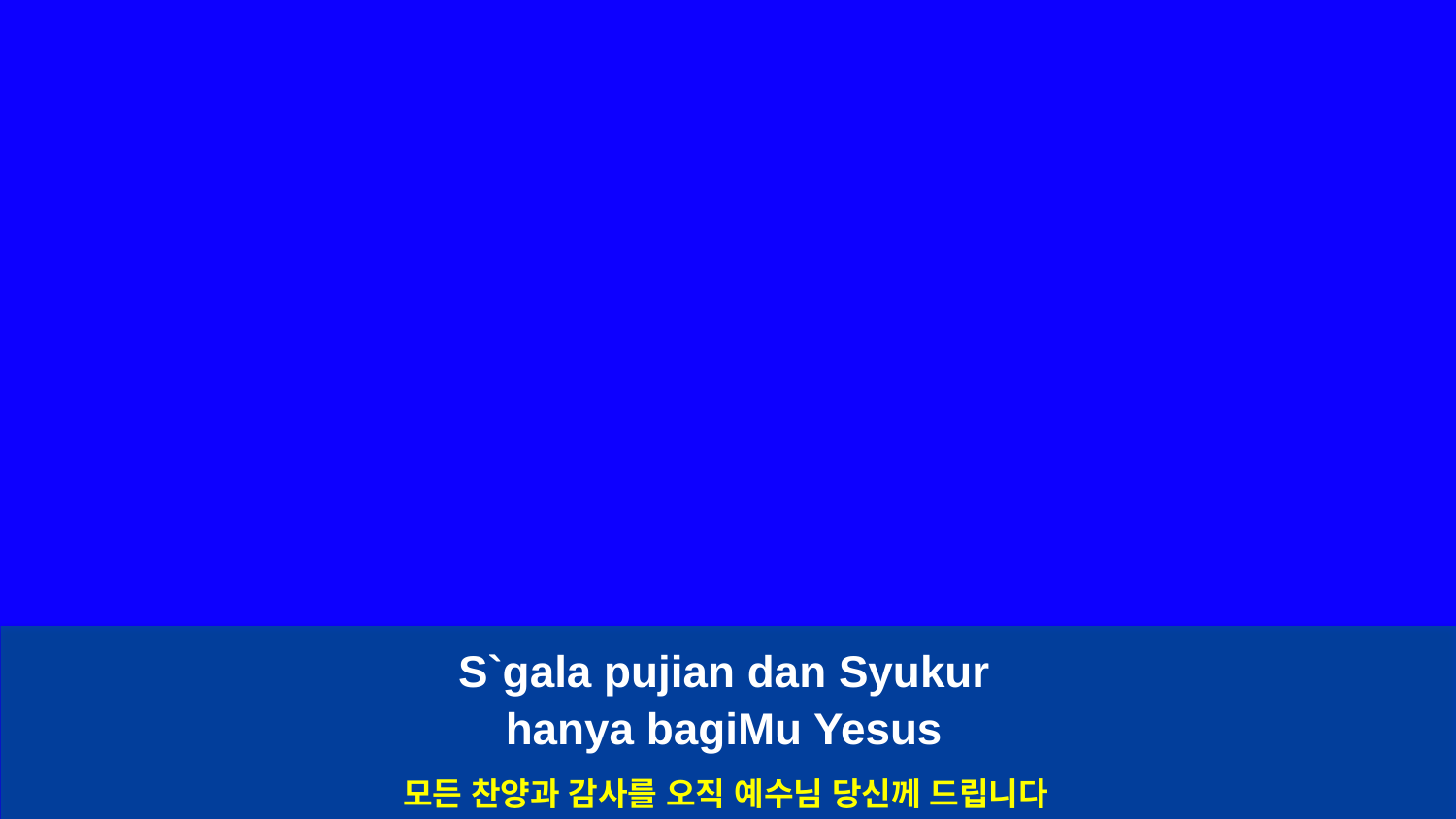

S`gala pujian dan Syukur
hanya bagiMu Yesus
모든 찬양과 감사를 오직 예수님 당신께 드립니다